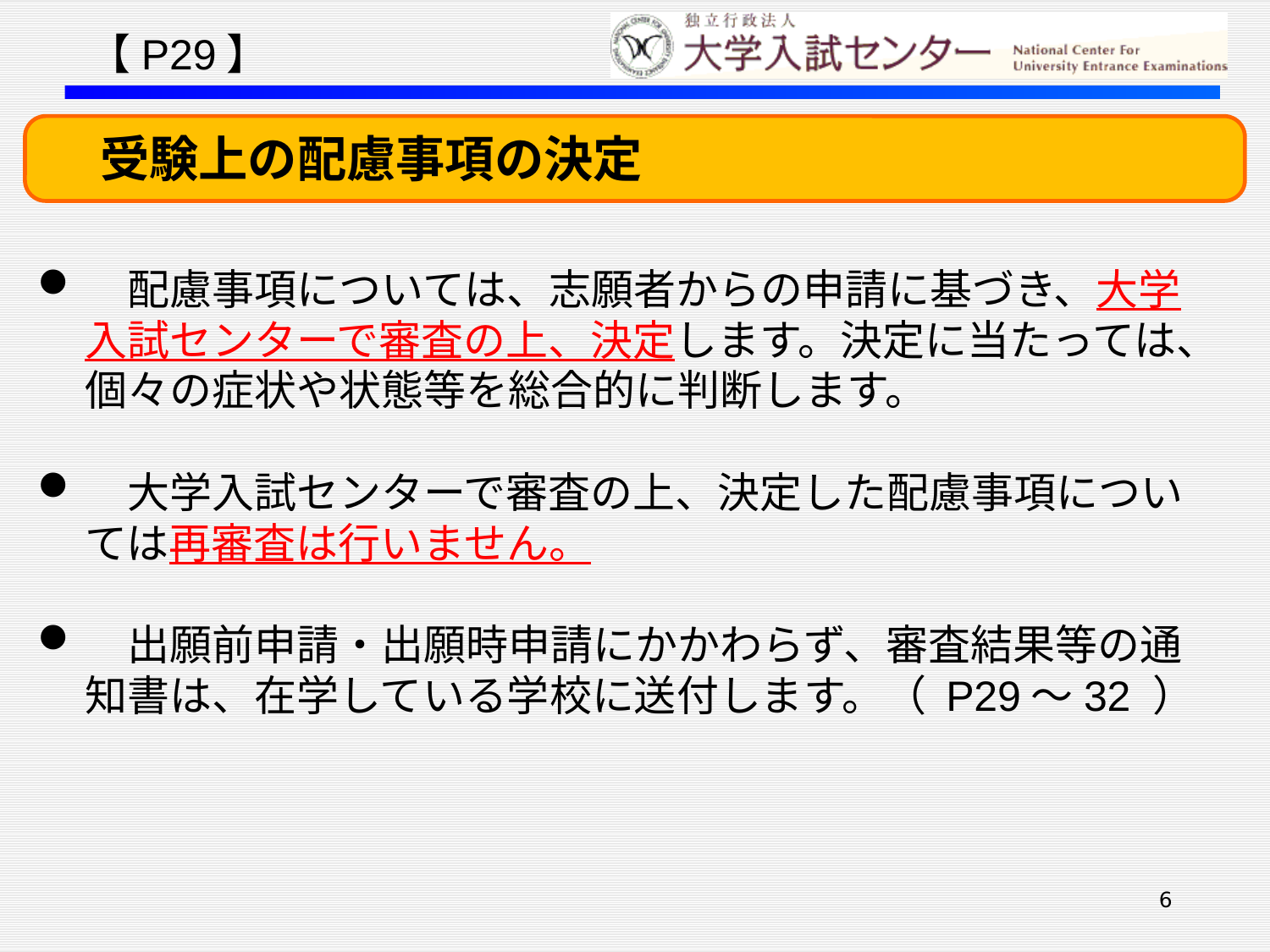

【P29】
　受験上の配慮事項の決定
　配慮事項については、志願者からの申請に基づき、大学入試センターで審査の上、決定します。決定に当たっては、個々の症状や状態等を総合的に判断します。

　大学入試センターで審査の上、決定した配慮事項については再審査は行いません。

　出願前申請・出願時申請にかかわらず、審査結果等の通知書は、在学している学校に送付します。（ P29～32 ）
6